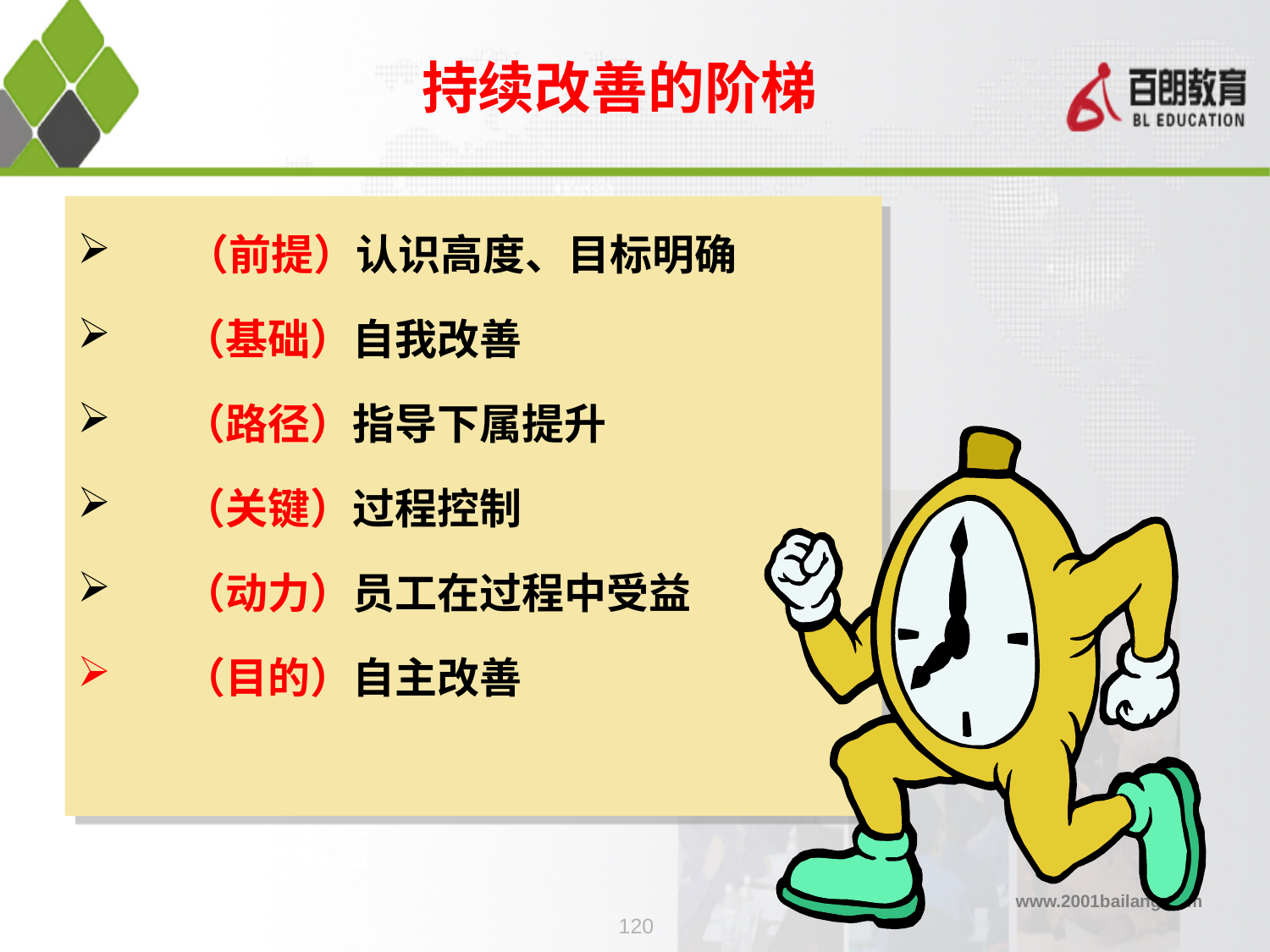

# 持续改善的阶梯
　  （前提）认识高度、目标明确
     （基础）自我改善
     （路径）指导下属提升
     （关键）过程控制
     （动力）员工在过程中受益
     （目的）自主改善

120